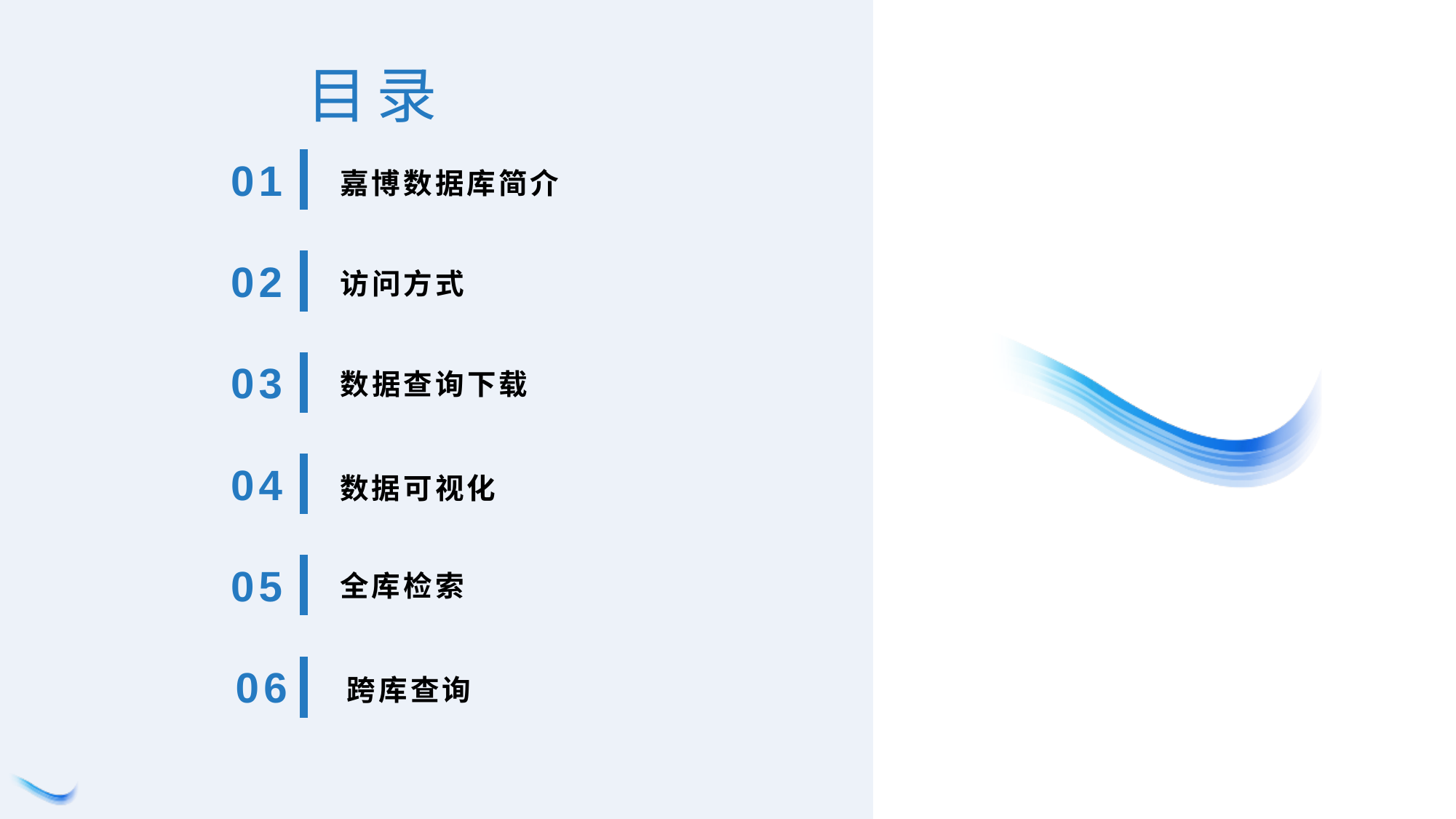

目录
01
嘉博数据库简介
02
访问方式
03
数据查询下载
04
数据可视化
05
全库检索
06
跨库查询